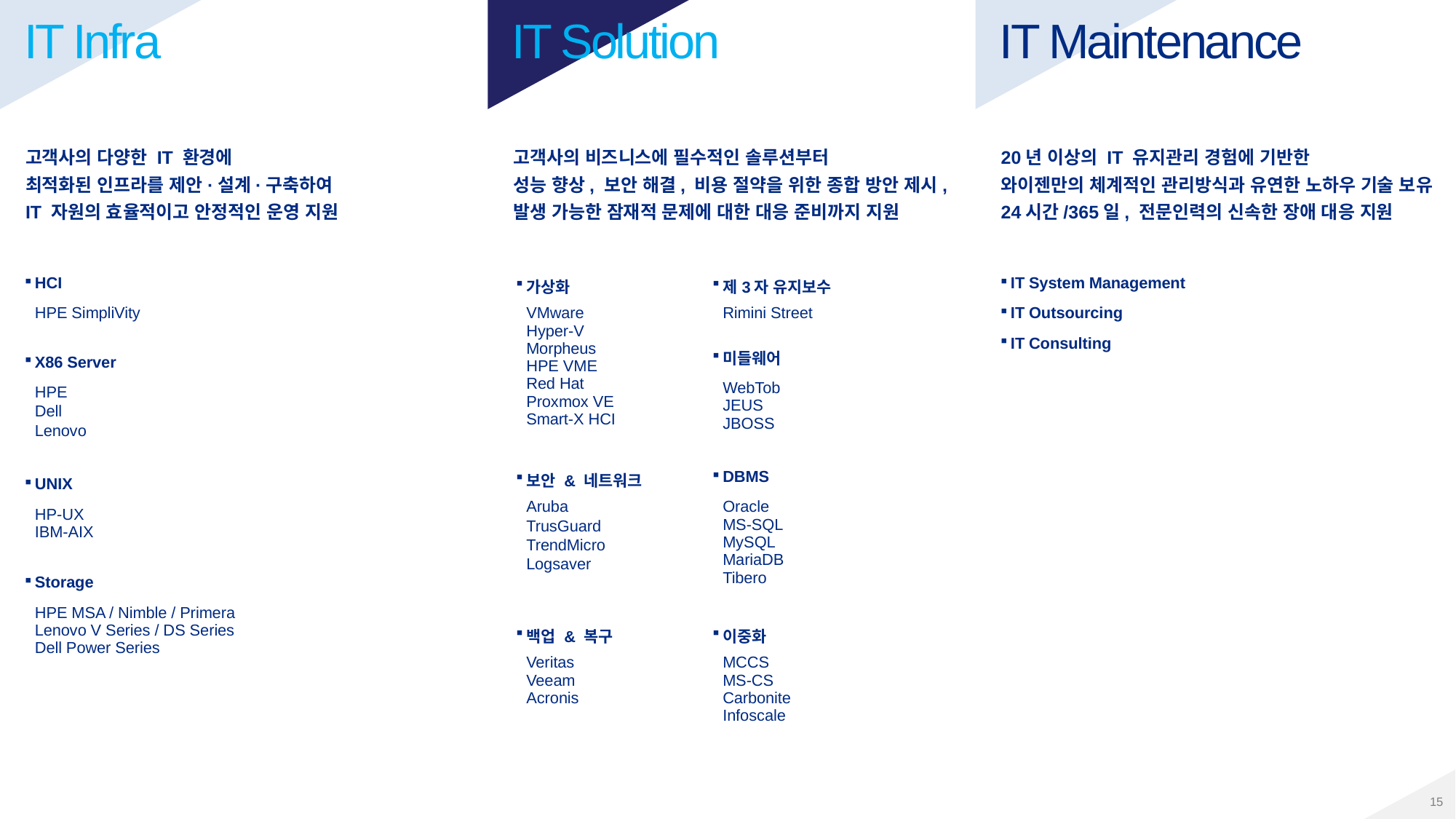

IT Infra
 IT Solution
 IT Maintenance
고객사의 다양한 IT 환경에
최적화된 인프라를 제안·설계·구축하여
IT 자원의 효율적이고 안정적인 운영 지원
고객사의 비즈니스에 필수적인 솔루션부터
성능 향상, 보안 해결, 비용 절약을 위한 종합 방안 제시,
발생 가능한 잠재적 문제에 대한 대응 준비까지 지원
20년 이상의 IT 유지관리 경험에 기반한
와이젠만의 체계적인 관리방식과 유연한 노하우 기술 보유
24시간/365일, 전문인력의 신속한 장애 대응 지원
| HCI |
| --- |
| HPE SimpliVity |
| X86 Server |
| HPE Dell Lenovo |
| UNIX |
| HP-UX IBM-AIX |
| Storage |
| HPE MSA / Nimble / Primera Lenovo V Series / DS Series Dell Power Series |
| IT System Management |
| --- |
| IT Outsourcing |
| IT Consulting |
| 가상화 | 제3자 유지보수 |
| --- | --- |
| VMware Hyper-V Morpheus HPE VME Red Hat Proxmox VE Smart-X HCI | Rimini Street 미들웨어 WebTob JEUS JBOSS |
| 보안 & 네트워크 | DBMS |
| Aruba TrusGuard TrendMicro Logsaver | Oracle MS-SQL MySQL MariaDB Tibero |
| 백업 & 복구 | 이중화 |
| Veritas Veeam Acronis | MCCS MS-CS Carbonite Infoscale |
15